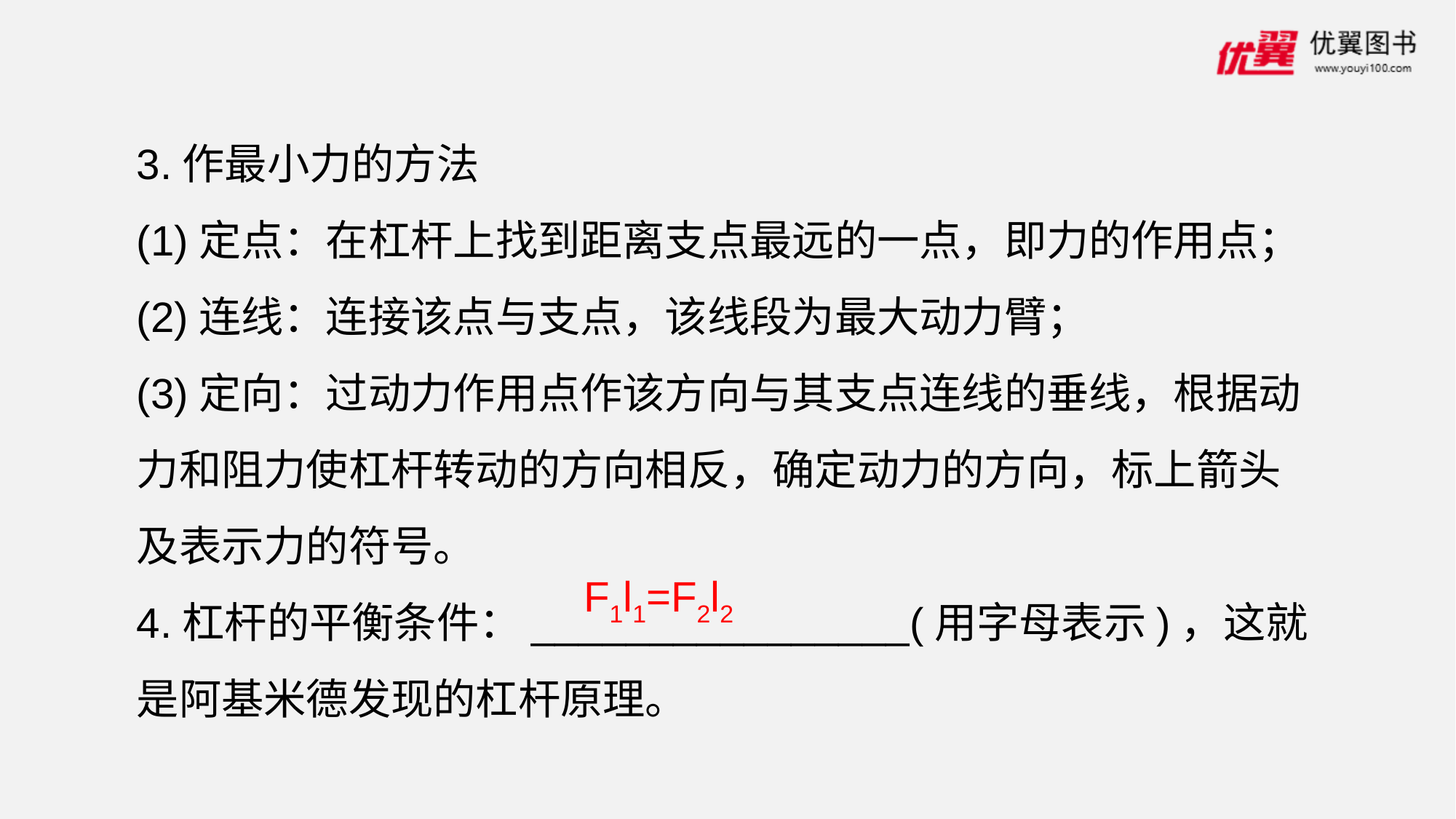

3.作最小力的方法
(1)定点：在杠杆上找到距离支点最远的一点，即力的作用点；
(2)连线：连接该点与支点，该线段为最大动力臂；
(3)定向：过动力作用点作该方向与其支点连线的垂线，根据动力和阻力使杠杆转动的方向相反，确定动力的方向，标上箭头及表示力的符号。
4.杠杆的平衡条件：________________(用字母表示)，这就是阿基米德发现的杠杆原理。

F1l1=F2l2